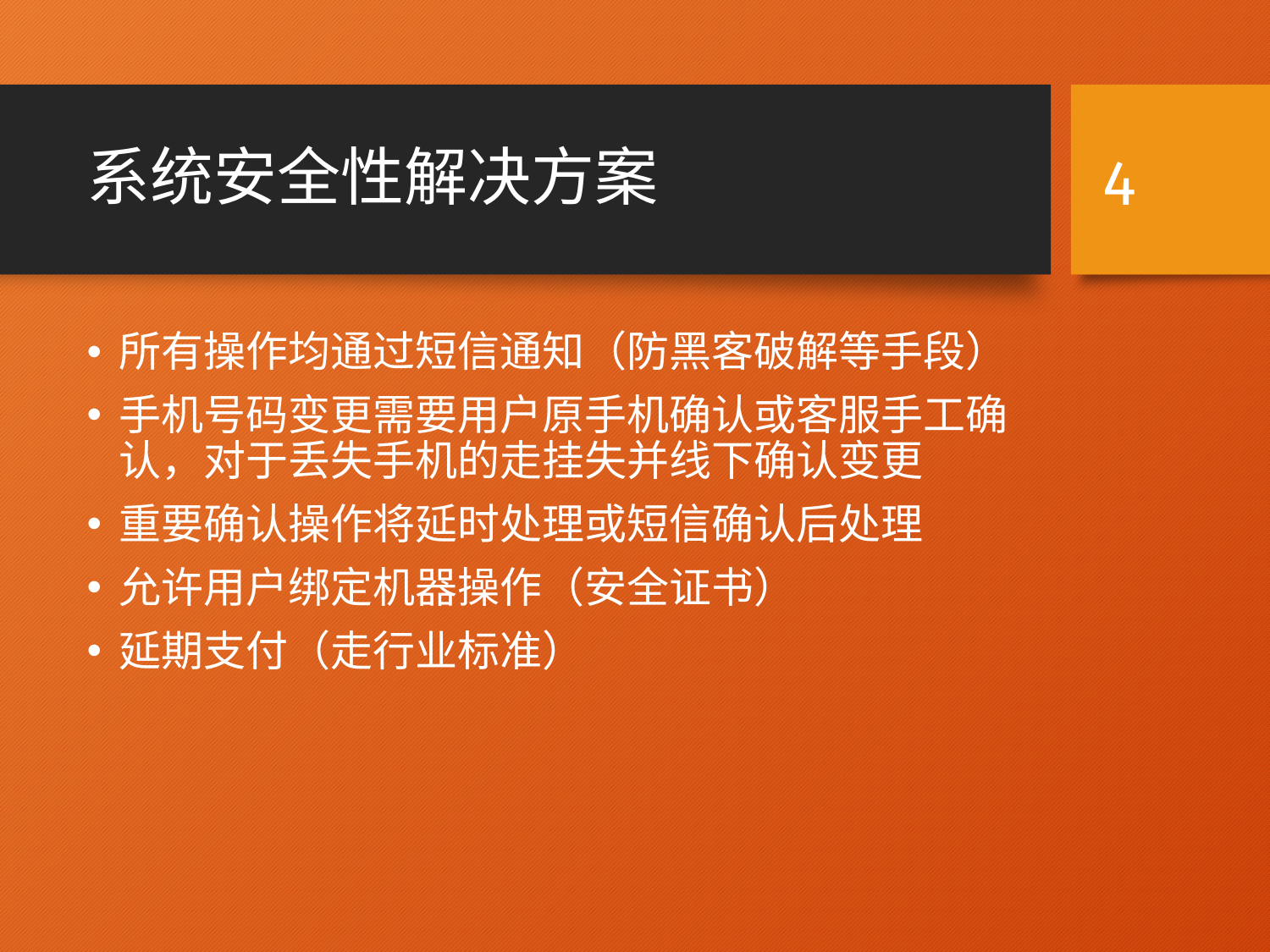

# 系统安全性解决方案
4
所有操作均通过短信通知（防黑客破解等手段）
手机号码变更需要用户原手机确认或客服手工确认，对于丢失手机的走挂失并线下确认变更
重要确认操作将延时处理或短信确认后处理
允许用户绑定机器操作（安全证书）
延期支付（走行业标准）